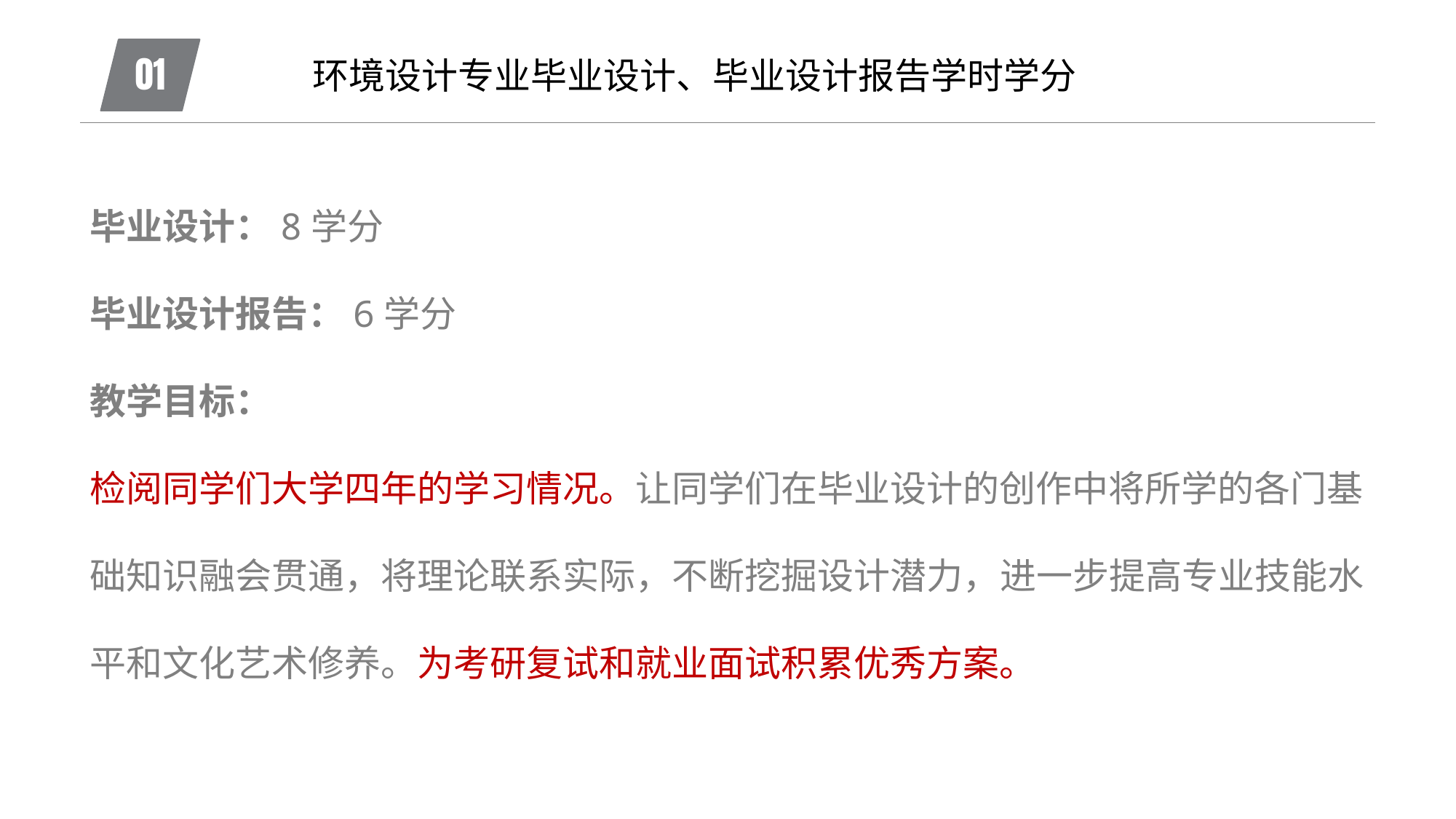

01
环境设计专业毕业设计、毕业设计报告学时学分
毕业设计：8学分
毕业设计报告：6学分
教学目标：
检阅同学们大学四年的学习情况。让同学们在毕业设计的创作中将所学的各门基础知识融会贯通，将理论联系实际，不断挖掘设计潜力，进一步提高专业技能水平和文化艺术修养。为考研复试和就业面试积累优秀方案。